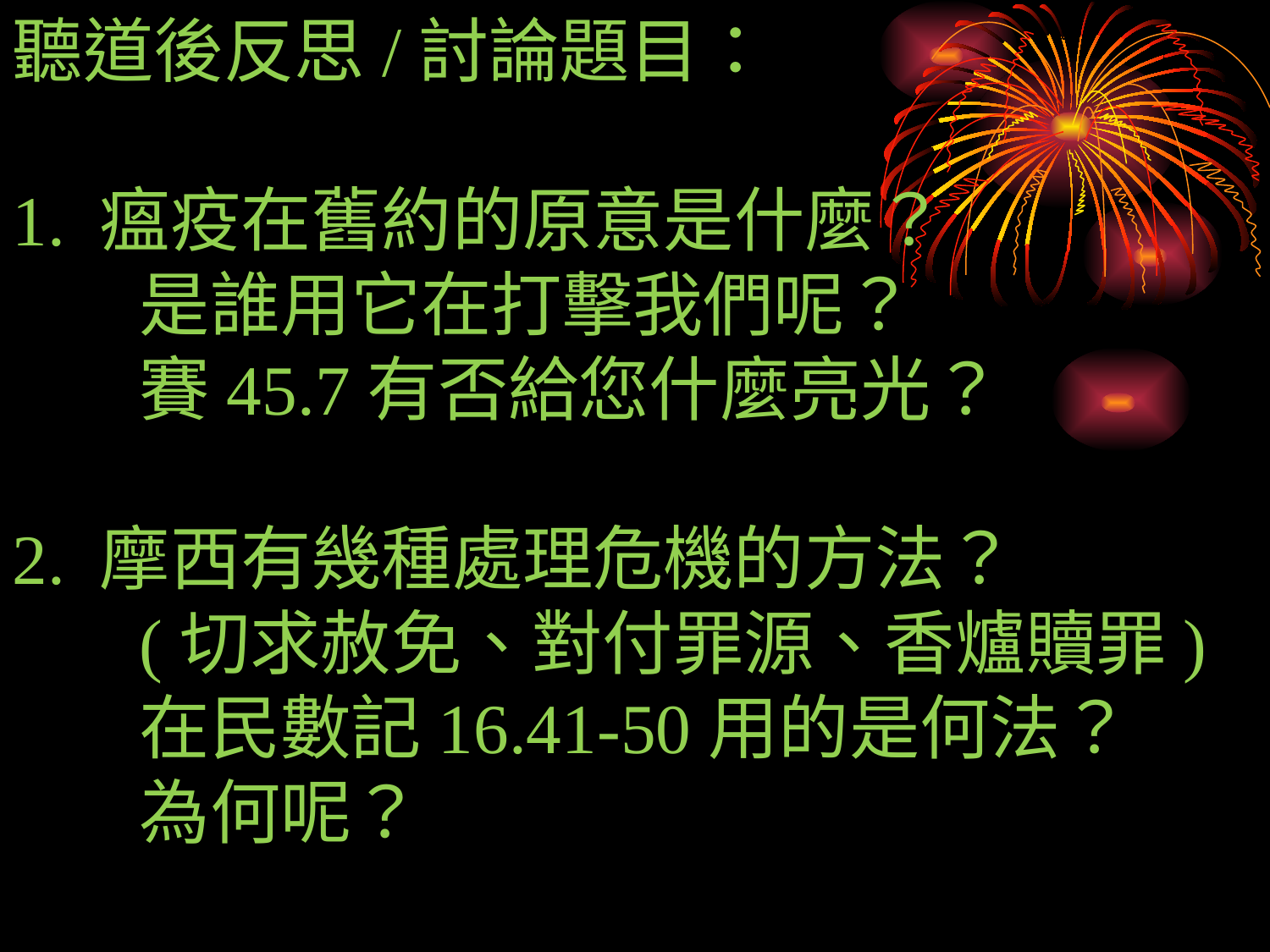

聽道後反思/討論題目：

1. 瘟疫在舊約的原意是什麼？
	是誰用它在打擊我們呢？
	賽45.7有否給您什麼亮光？

2. 摩西有幾種處理危機的方法？
	(切求赦免、對付罪源、香爐贖罪)
	在民數記16.41-50用的是何法？
	為何呢？